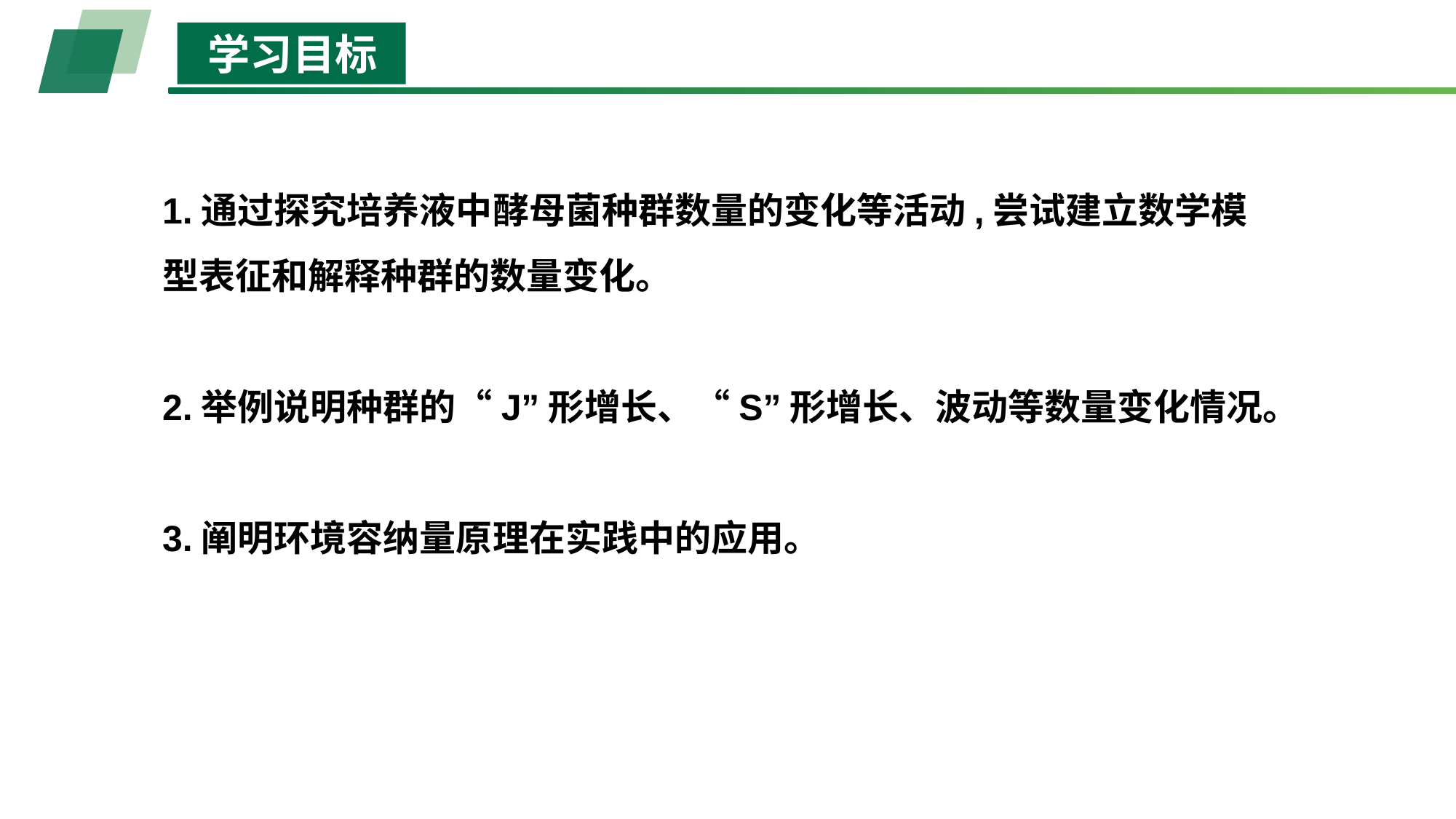

学习目标
1.通过探究培养液中酵母菌种群数量的变化等活动,尝试建立数学模型表征和解释种群的数量变化。

2.举例说明种群的“J”形增长、“S”形增长、波动等数量变化情况。

3.阐明环境容纳量原理在实践中的应用。